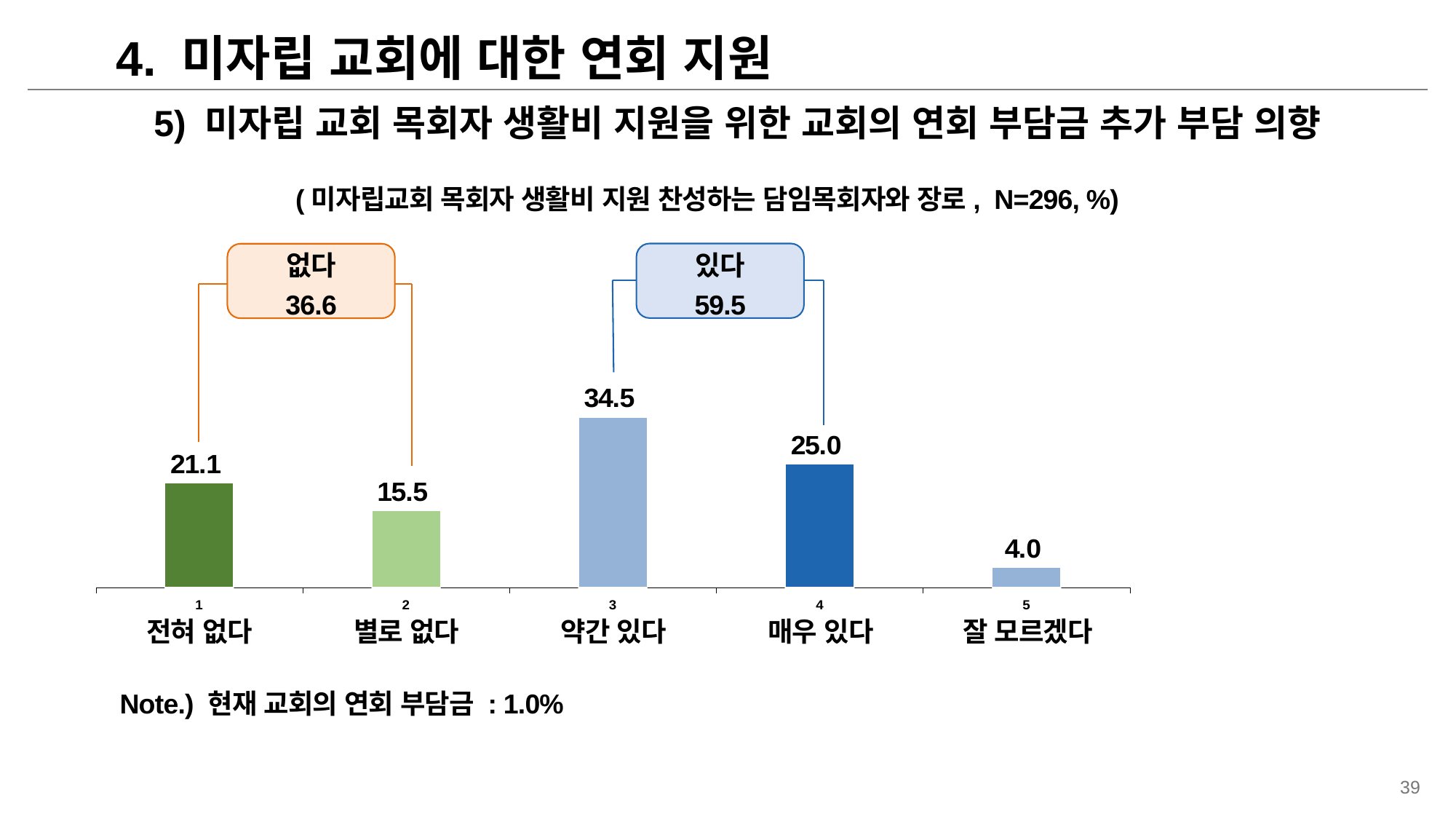

4. 미자립 교회에 대한 연회 지원
5) 미자립 교회 목회자 생활비 지원을 위한 교회의 연회 부담금 추가 부담 의향
(미자립교회 목회자 생활비 지원 찬성하는 담임목회자와 장로,  N=296, %)

### Chart

| Category | 개신교인 |
|---|---|
있다
59.5
없다
36.6
| 전혀 없다 | 별로 없다 | 약간 있다 | 매우 있다 | 잘 모르겠다 |
| --- | --- | --- | --- | --- |
Note.) 현재 교회의 연회 부담금 : 1.0%